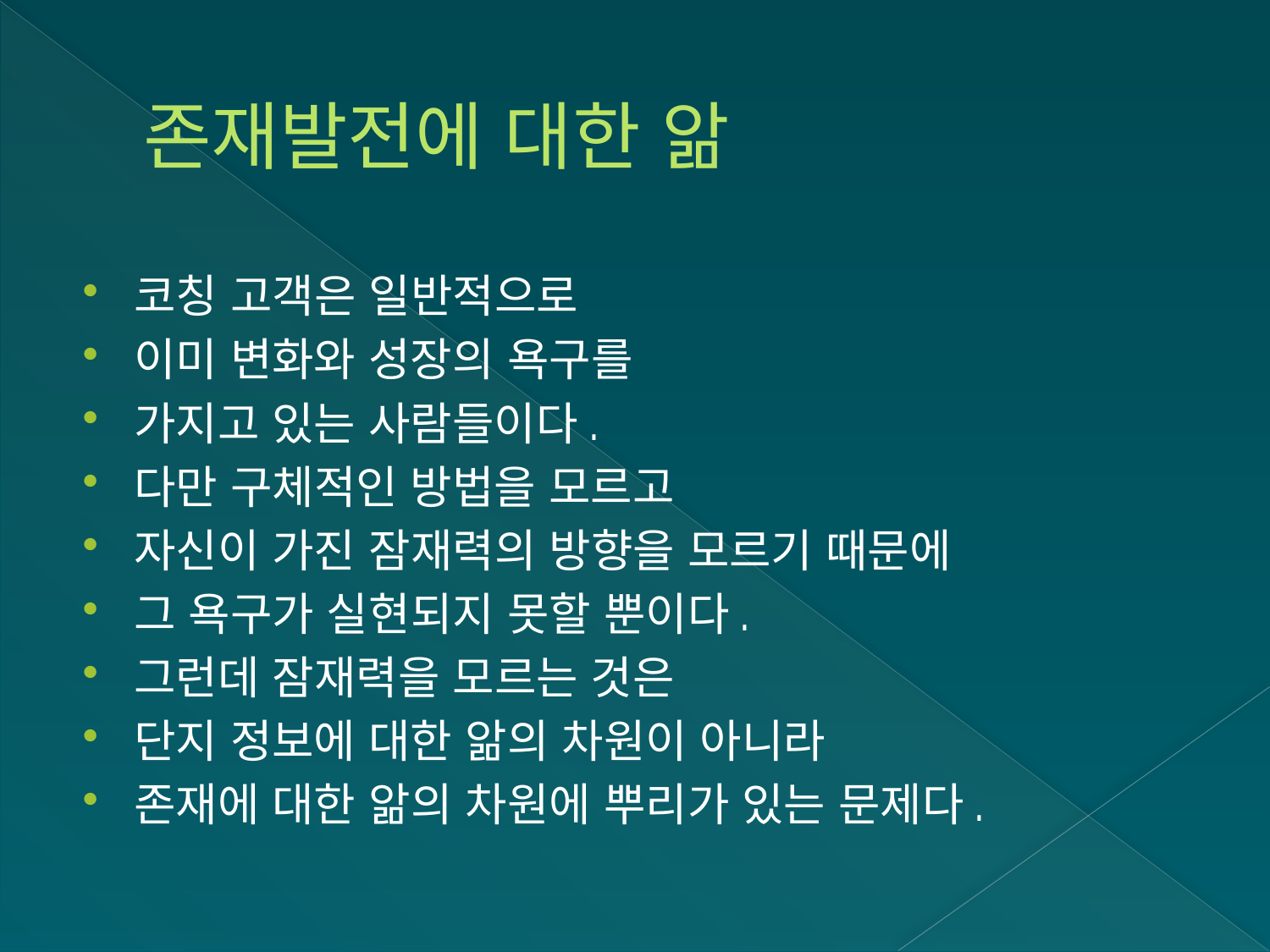

# 존재발전에 대한 앎
코칭 고객은 일반적으로
이미 변화와 성장의 욕구를
가지고 있는 사람들이다.
다만 구체적인 방법을 모르고
자신이 가진 잠재력의 방향을 모르기 때문에
그 욕구가 실현되지 못할 뿐이다.
그런데 잠재력을 모르는 것은
단지 정보에 대한 앎의 차원이 아니라
존재에 대한 앎의 차원에 뿌리가 있는 문제다.